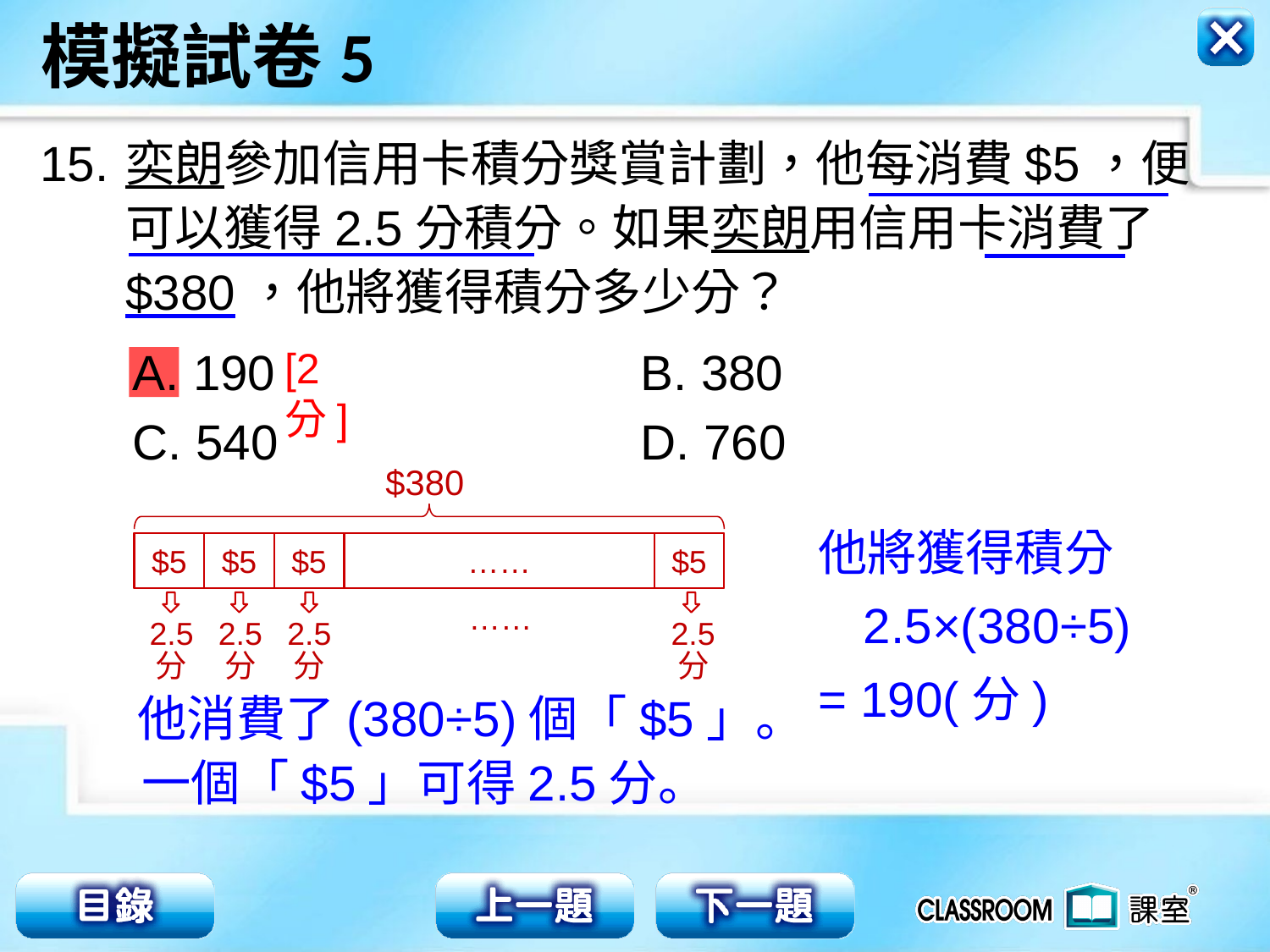

15.
奕朗參加信用卡積分獎賞計劃，他每消費$5，便
可以獲得2.5分積分。如果奕朗用信用卡消費了
$380，他將獲得積分多少分？

A. 190			B. 380
C. 540			D. 760
[2分]

$380
他將獲得積分

$5
$5
$5
……
$5
2.5×(380÷5)

……

2.5
分
2.5
分
2.5
分
2.5
分
= 190(分)
他消費了(380÷5)個「$5」。
一個「$5」可得2.5分。